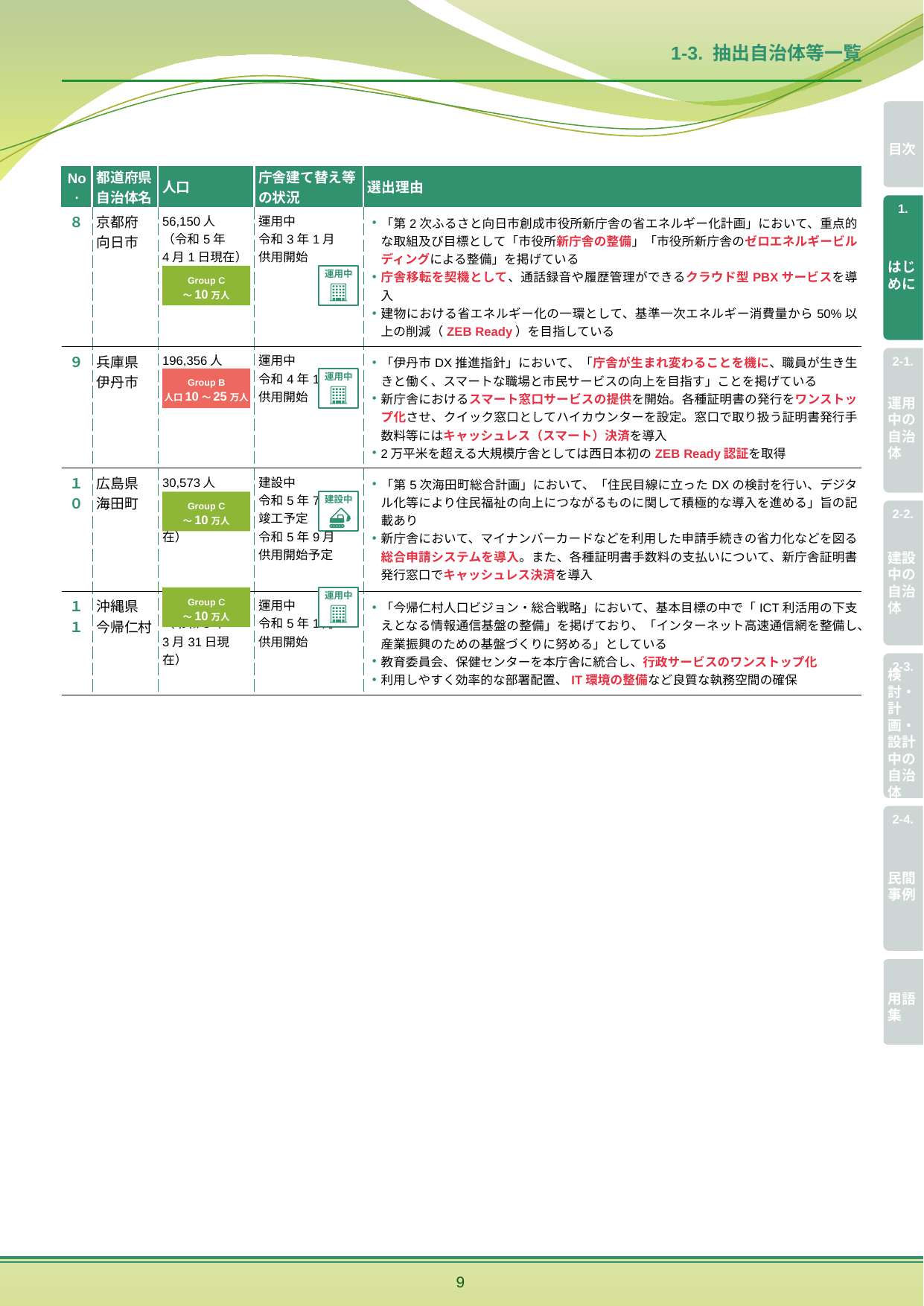

1-3. 抽出自治体等一覧
| No. | 都道府県 自治体名 | 人口 | 庁舎建て替え等の状況 | 選出理由 |
| --- | --- | --- | --- | --- |
| ８ | 京都府 向日市 | 56,150人 （令和5年 4月1日現在） | 運用中 令和3年1月 供用開始 | 「第2次ふるさと向日市創成市役所新庁舎の省エネルギー化計画」において、重点的な取組及び目標として「市役所新庁舎の整備」「市役所新庁舎のゼロエネルギービルディングによる整備」を掲げている 庁舎移転を契機として、通話録音や履歴管理ができるクラウド型PBXサービスを導入 建物における省エネルギー化の一環として、基準一次エネルギー消費量から50%以上の削減（ZEB Ready）を目指している |
| ９ | 兵庫県 伊丹市 | 196,356人 （令和5年 4月1日現在） | 運用中 令和4年11月 供用開始 | 「伊丹市DX推進指針」において、「庁舎が生まれ変わることを機に、職員が生き生きと働く、スマートな職場と市民サービスの向上を目指す」ことを掲げている 新庁舎におけるスマート窓口サービスの提供を開始。各種証明書の発行をワンストップ化させ、クイック窓口としてハイカウンターを設定。窓口で取り扱う証明書発行手数料等にはキャッシュレス（スマート）決済を導入 2万平米を超える大規模庁舎としては西日本初のZEB Ready認証を取得 |
| １０ | 広島県 海田町 | 30,573人 （令和5年 3月31日現在） | 建設中 令和5年7月 竣工予定 令和5年9月 供用開始予定 | 「第5次海田町総合計画」において、「住民目線に立ったDXの検討を行い、デジタル化等により住民福祉の向上につながるものに関して積極的な導入を進める」旨の記載あり 新庁舎において、マイナンバーカードなどを利用した申請手続きの省力化などを図る総合申請システムを導入。また、各種証明書手数料の支払いについて、新庁舎証明書発行窓口でキャッシュレス決済を導入 |
| １１ | 沖縄県 今帰仁村 | 9,428人 （令和5年 3月31日現在） | 運用中 令和5年1月 供用開始 | 「今帰仁村人口ビジョン・総合戦略」において、基本目標の中で「ICT利活用の下支えとなる情報通信基盤の整備」を掲げており、「インターネット高速通信網を整備し、産業振興のための基盤づくりに努める」としている 教育委員会、保健センターを本庁舎に統合し、行政サービスのワンストップ化 利用しやすく効率的な部署配置、IT環境の整備など良質な執務空間の確保 |
Group C
～10万人
運用中

Group B
人口10～25万人
運用中

Group C
～10万人
建設中

Group C
～10万人
運用中

9